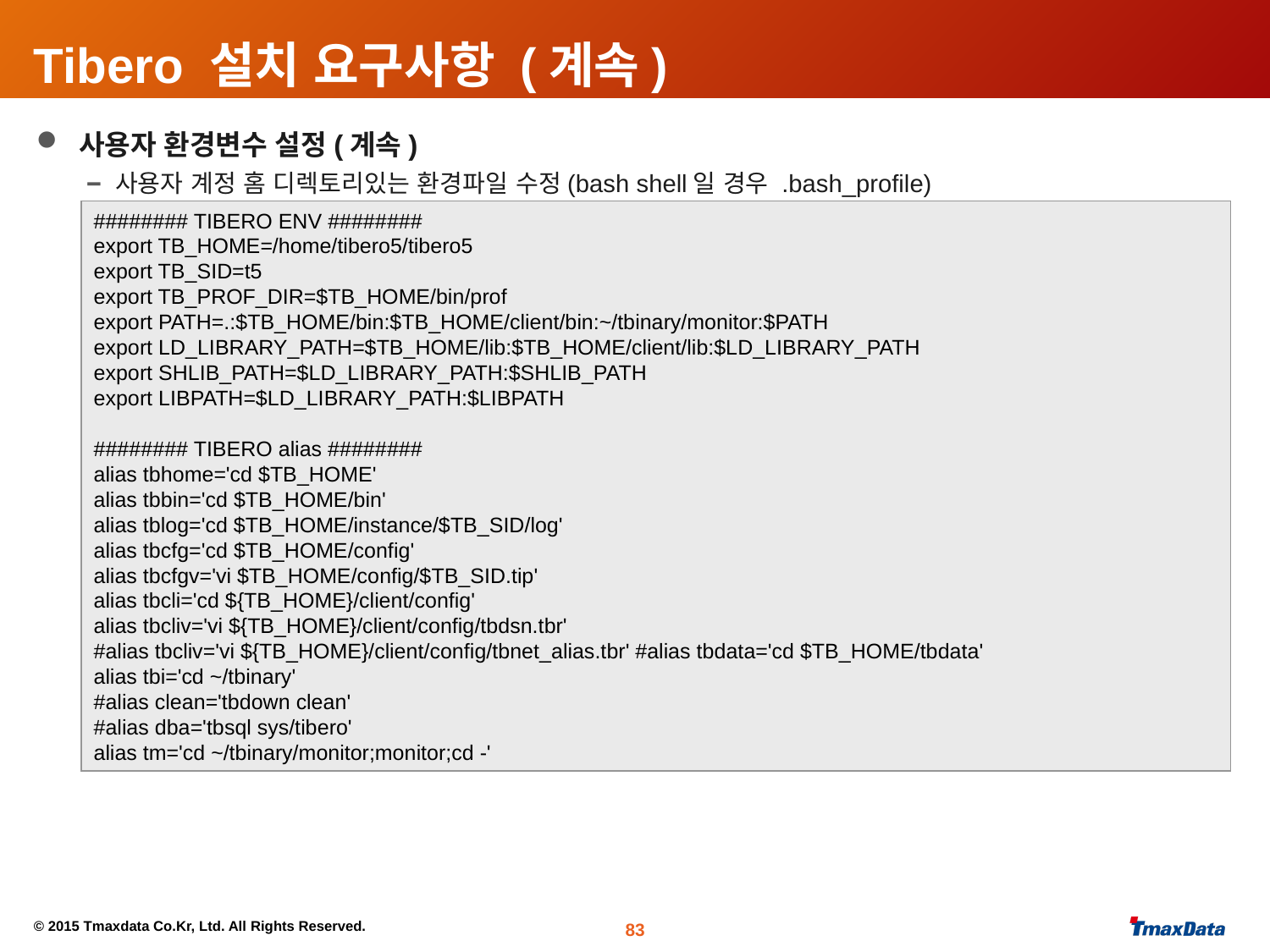

# Tibero 설치 요구사항 (계속)
 사용자 환경변수 설정(계속)
 사용자 계정 홈 디렉토리있는 환경파일 수정(bash shell일 경우 .bash_profile)

환경변수 설정 확인
   티베로 계정으로 접속하여 echo $TB_HOME 실행하여 설치 디렉토리가 정상적으로 나오는지 확인.
######## TIBERO ENV ########
export TB_HOME=/home/tibero5/tibero5
export TB_SID=t5
export TB_PROF_DIR=$TB_HOME/bin/prof
export PATH=.:$TB_HOME/bin:$TB_HOME/client/bin:~/tbinary/monitor:$PATH
export LD_LIBRARY_PATH=$TB_HOME/lib:$TB_HOME/client/lib:$LD_LIBRARY_PATH
export SHLIB_PATH=$LD_LIBRARY_PATH:$SHLIB_PATH
export LIBPATH=$LD_LIBRARY_PATH:$LIBPATH

######## TIBERO alias ########
alias tbhome='cd $TB_HOME'
alias tbbin='cd $TB_HOME/bin'
alias tblog='cd $TB_HOME/instance/$TB_SID/log'
alias tbcfg='cd $TB_HOME/config'
alias tbcfgv='vi $TB_HOME/config/$TB_SID.tip'
alias tbcli='cd ${TB_HOME}/client/config'
alias tbcliv='vi ${TB_HOME}/client/config/tbdsn.tbr'
#alias tbcliv='vi ${TB_HOME}/client/config/tbnet_alias.tbr' #alias tbdata='cd $TB_HOME/tbdata'
alias tbi='cd ~/tbinary'
#alias clean='tbdown clean'
#alias dba='tbsql sys/tibero'
alias tm='cd ~/tbinary/monitor;monitor;cd -'